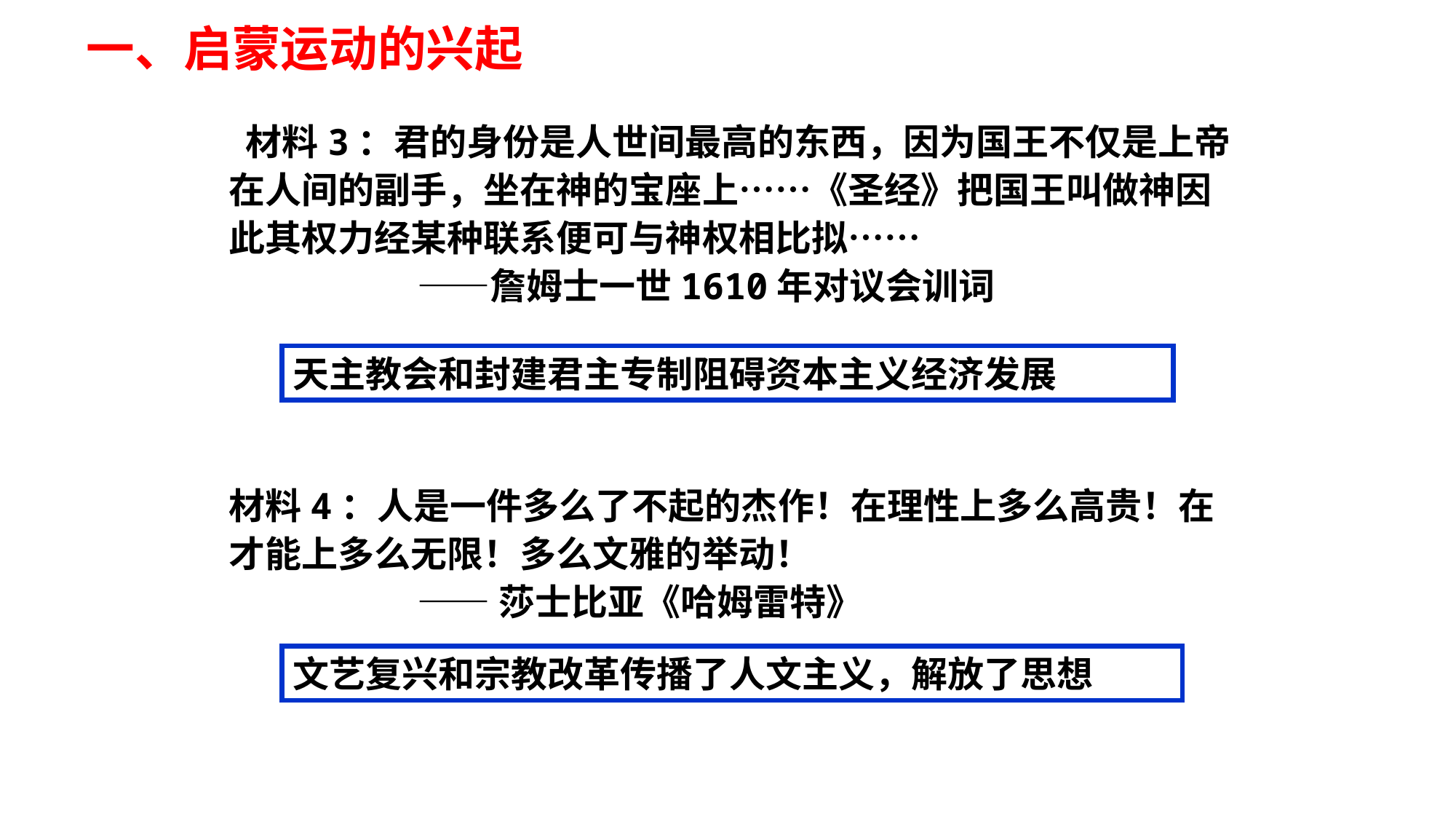

一、启蒙运动的兴起

 材料3：君的身份是人世间最高的东西，因为国王不仅是上帝在人间的副手，坐在神的宝座上……《圣经》把国王叫做神因此其权力经某种联系便可与神权相比拟……
                       ——詹姆士一世1610年对议会训词
天主教会和封建君主专制阻碍资本主义经济发展
材料4：人是一件多么了不起的杰作！在理性上多么高贵！在
才能上多么无限！多么文雅的举动！
                       ——莎士比亚《哈姆雷特》
文艺复兴和宗教改革传播了人文主义，解放了思想